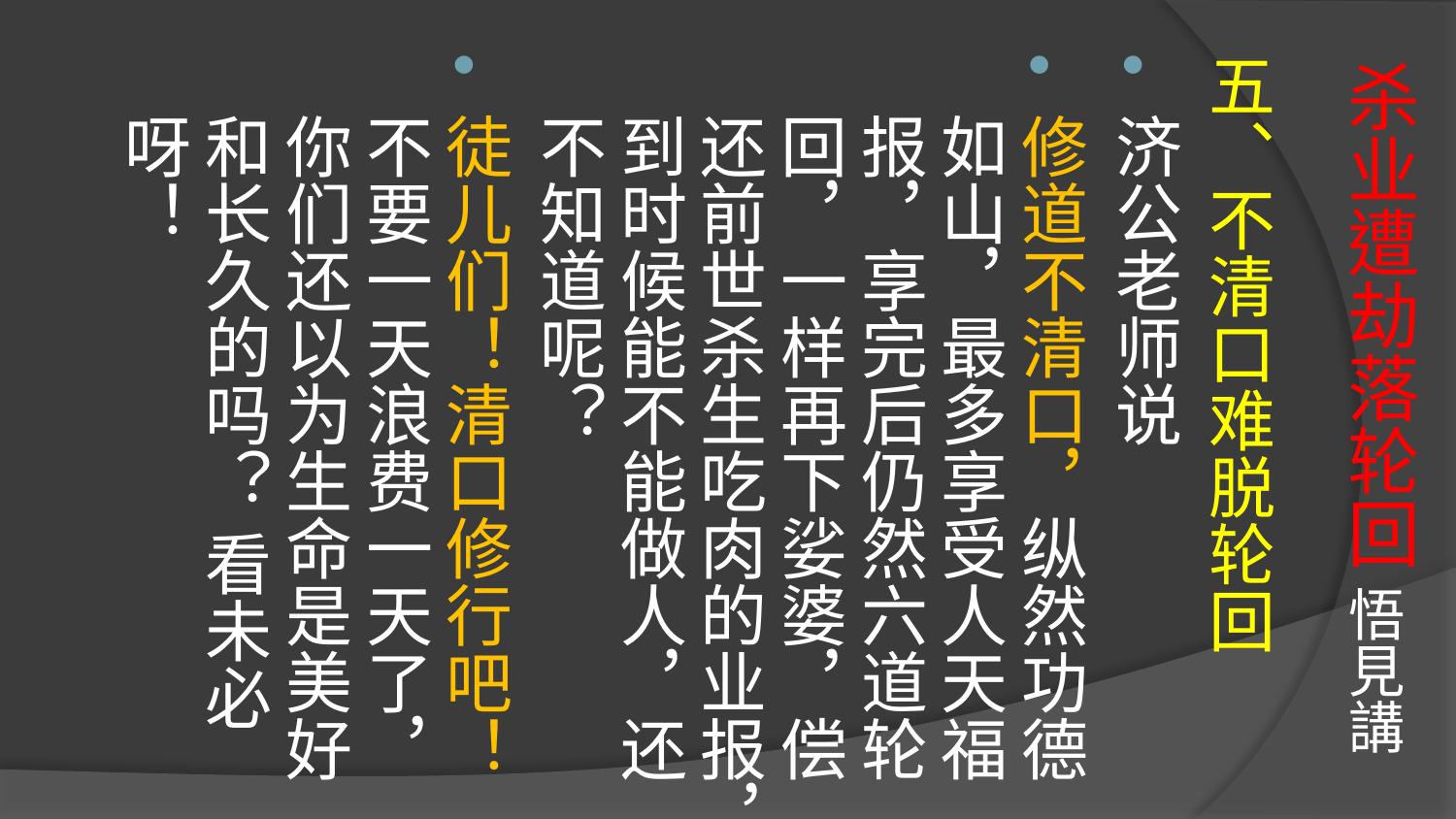

# 杀业遭劫落轮回 悟見講
五、不清口难脱轮回
济公老师说
修道不清口，纵然功德如山，最多享受人天福报，享完后仍然六道轮回，一样再下娑婆，偿还前世杀生吃肉的业报，到时候能不能做人，还不知道呢？
徒儿们！清口修行吧！ 不要一天浪费一天了，你们还以为生命是美好和长久的吗？ 看未必呀！